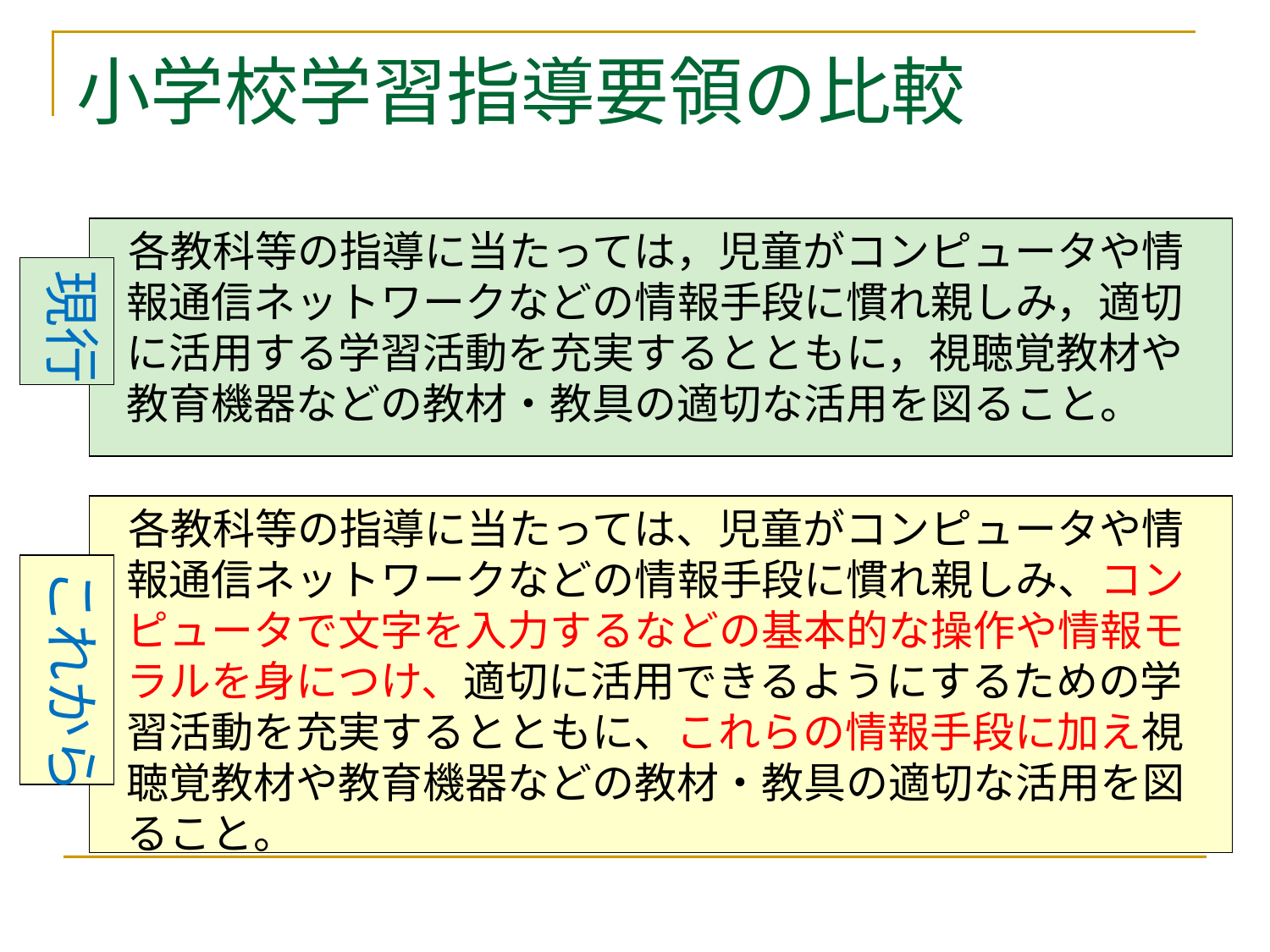

# 小学校学習指導要領の比較
各教科等の指導に当たっては，児童がコンピュータや情報通信ネットワークなどの情報手段に慣れ親しみ，適切に活用する学習活動を充実するとともに，視聴覚教材や教育機器などの教材・教具の適切な活用を図ること。

現行
各教科等の指導に当たっては、児童がコンピュータや情報通信ネットワークなどの情報手段に慣れ親しみ、コンピュータで文字を入力するなどの基本的な操作や情報モラルを身につけ、適切に活用できるようにするための学習活動を充実するとともに、これらの情報手段に加え視聴覚教材や教育機器などの教材・教具の適切な活用を図ること。

これから